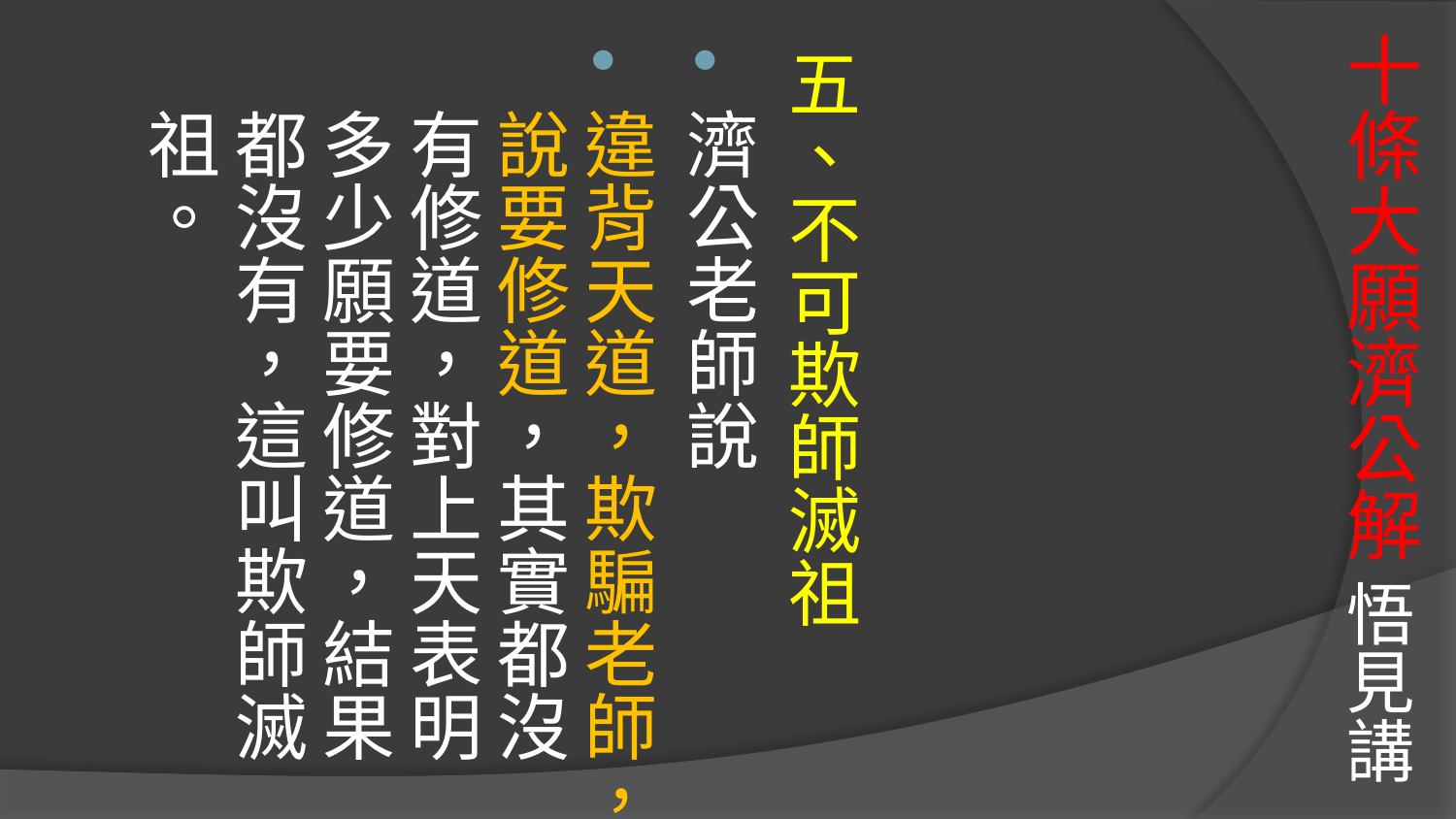

# 十條大願濟公解 悟見講
五、不可欺師滅祖
濟公老師說
違背天道，欺騙老師，說要修道，其實都沒有修道，對上天表明多少願要修道，結果都沒有，這叫欺師滅祖。